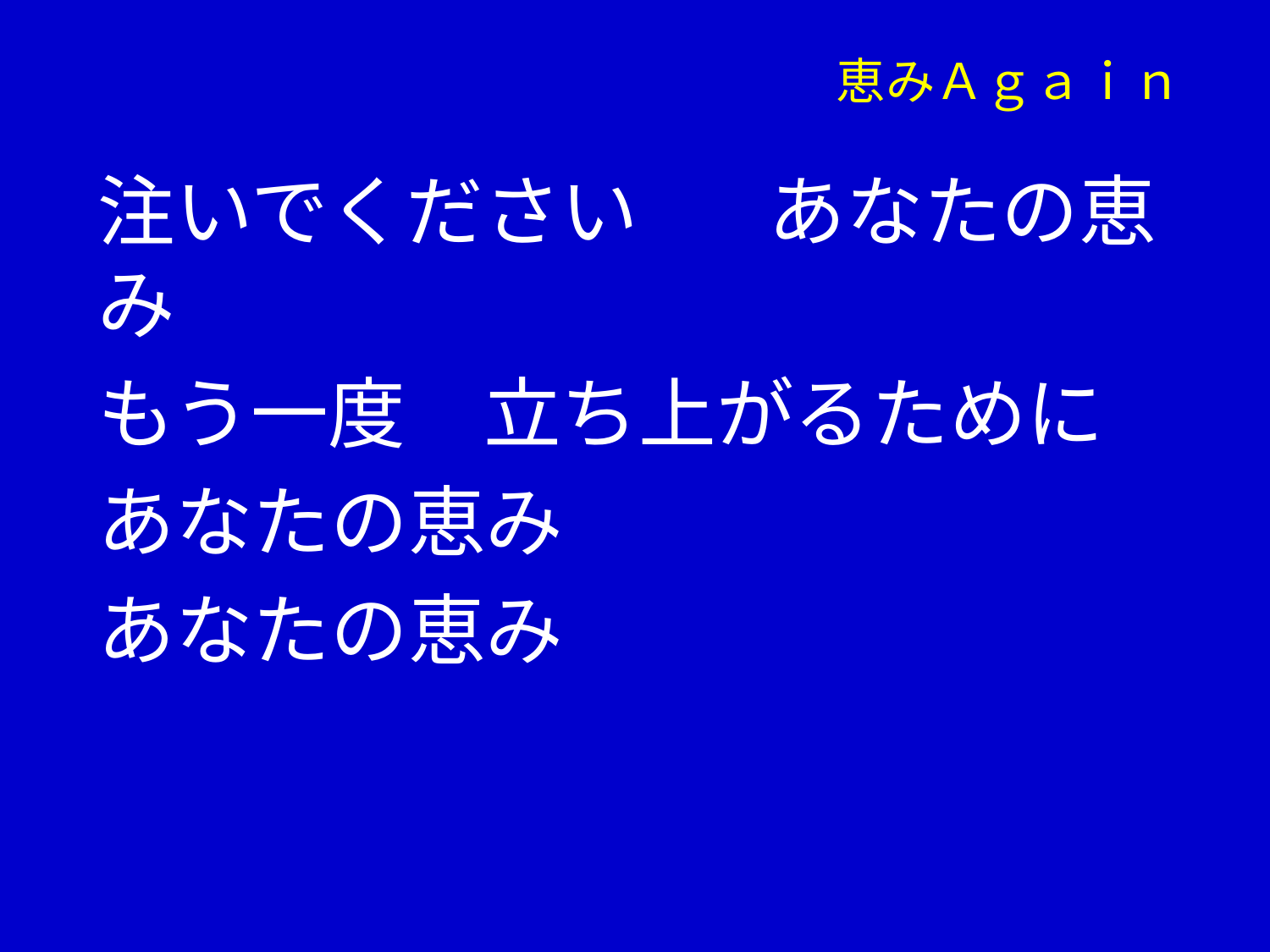

# 恵みＡｇａｉｎ
注いでください  　 あなたの恵み
もう一度　立ち上がるために
あなたの恵み
あなたの恵み